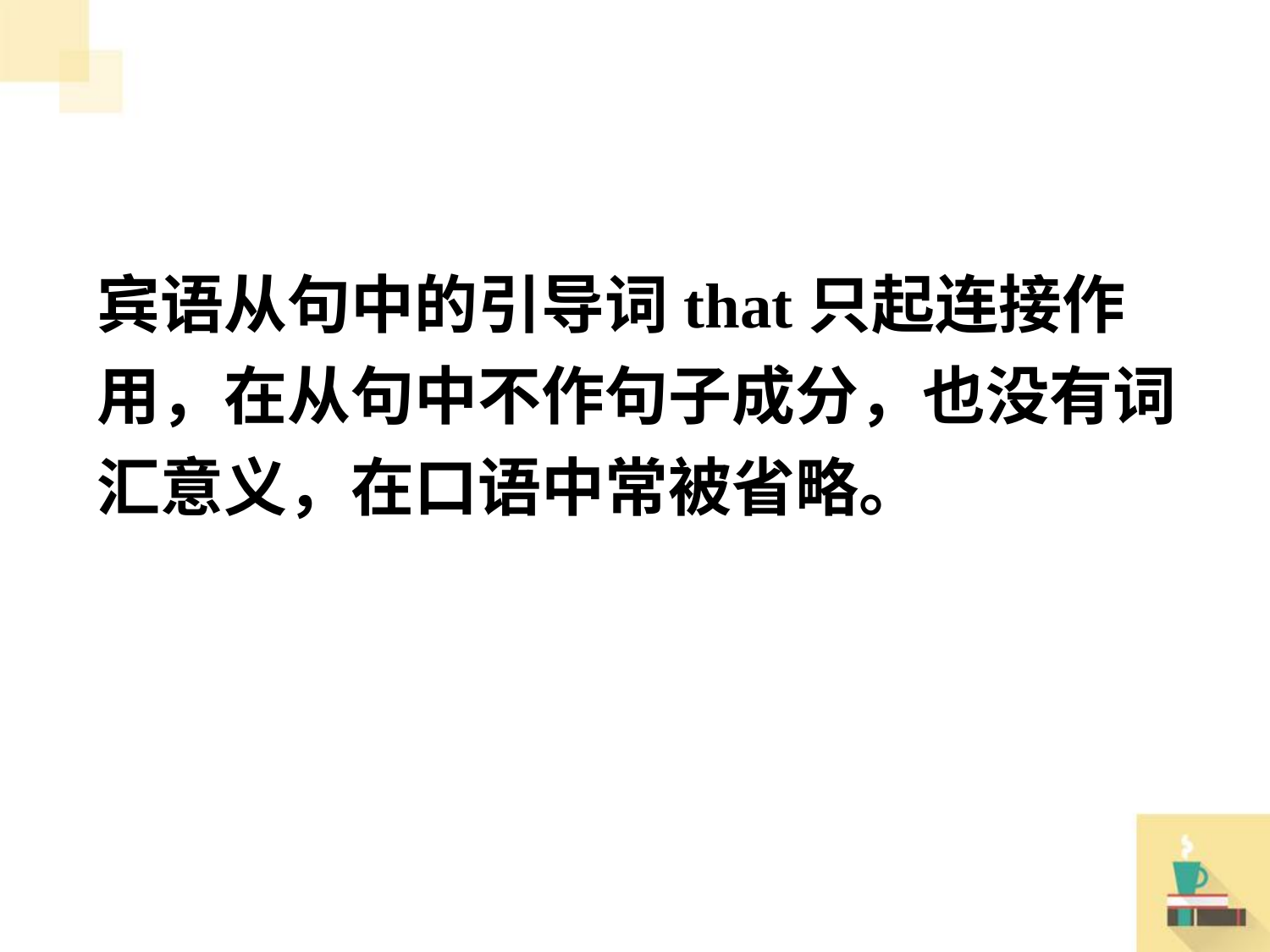

宾语从句中的引导词that只起连接作用，在从句中不作句子成分，也没有词汇意义，在口语中常被省略。